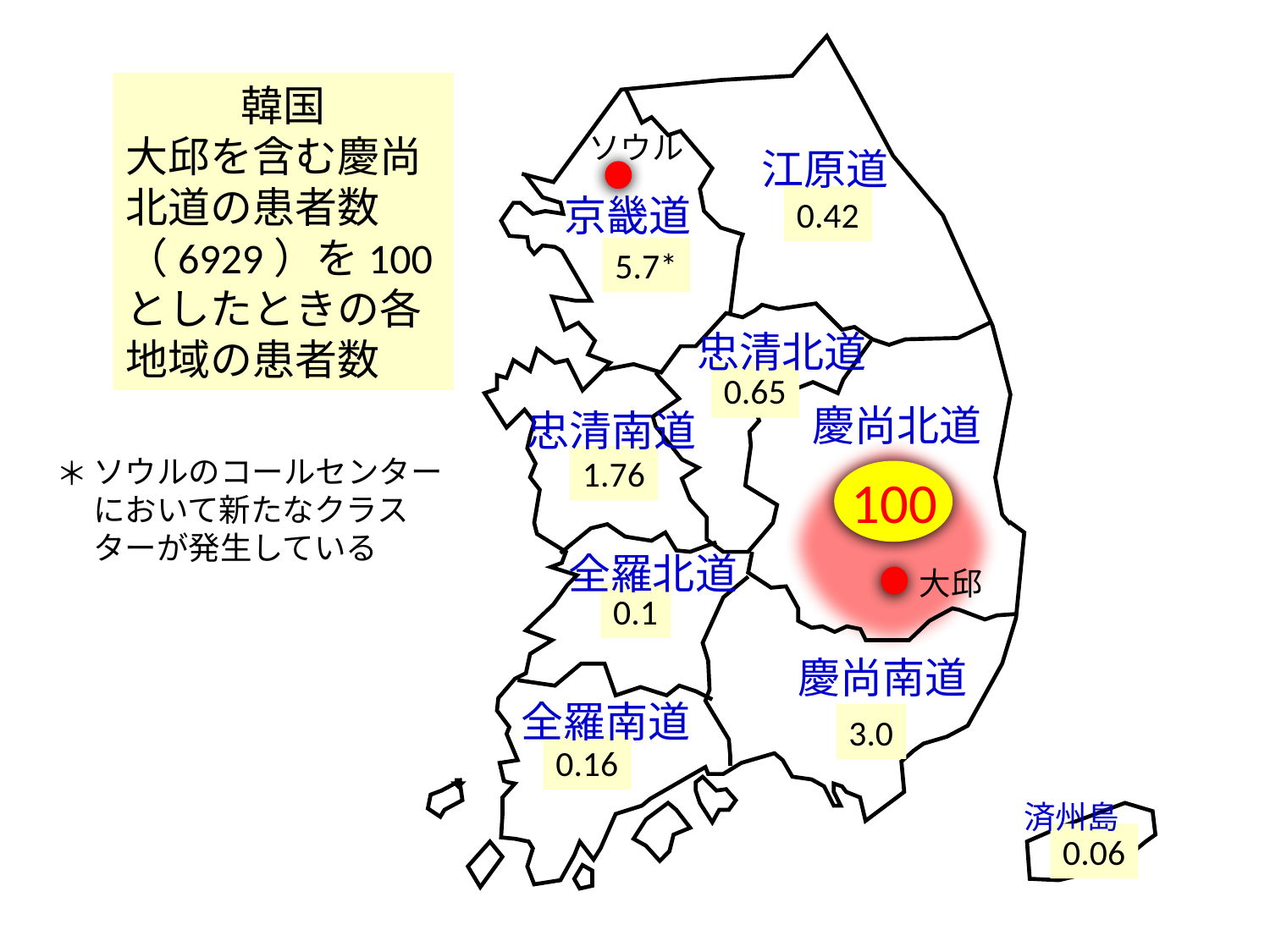

韓国
大邱を含む慶尚北道の患者数（6929）を100としたときの各地域の患者数

ソウル
江原道

京畿道
0.42
5.7*

忠清北道

0.65
慶尚北道
忠清南道

ソウルのコールセンターにおいて新たなクラスターが発生している
1.76
＊

100

全羅北道

大邱

0.1
慶尚南道

全羅南道
3.0
0.16

済州島

0.06